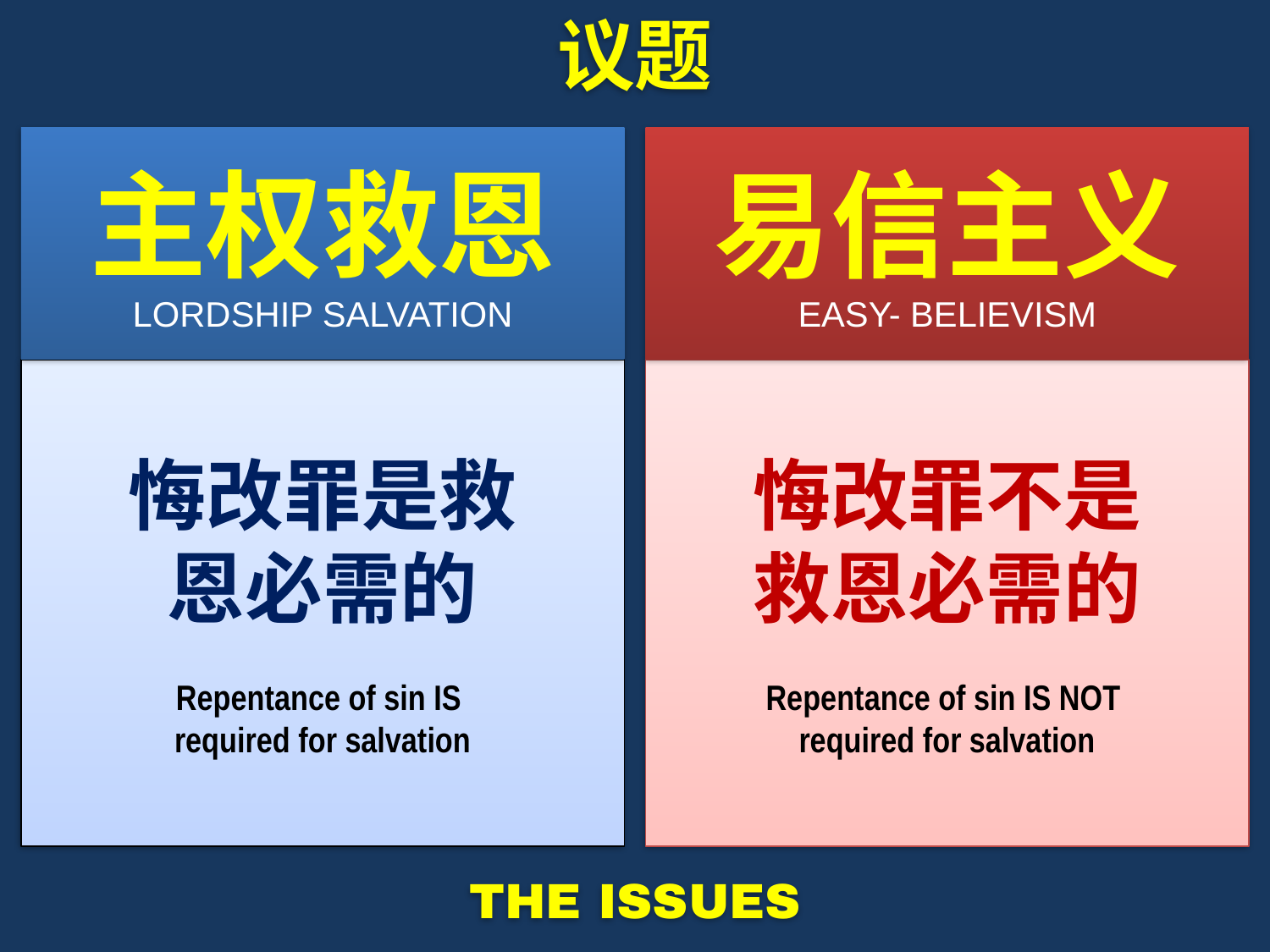

议题
主权救恩
LORDSHIP SALVATION
易信主义
EASY- BELIEVISM
悔改罪是救
恩必需的

Repentance of sin IS
required for salvation
悔改罪不是
救恩必需的

Repentance of sin IS NOT
required for salvation
THE ISSUES